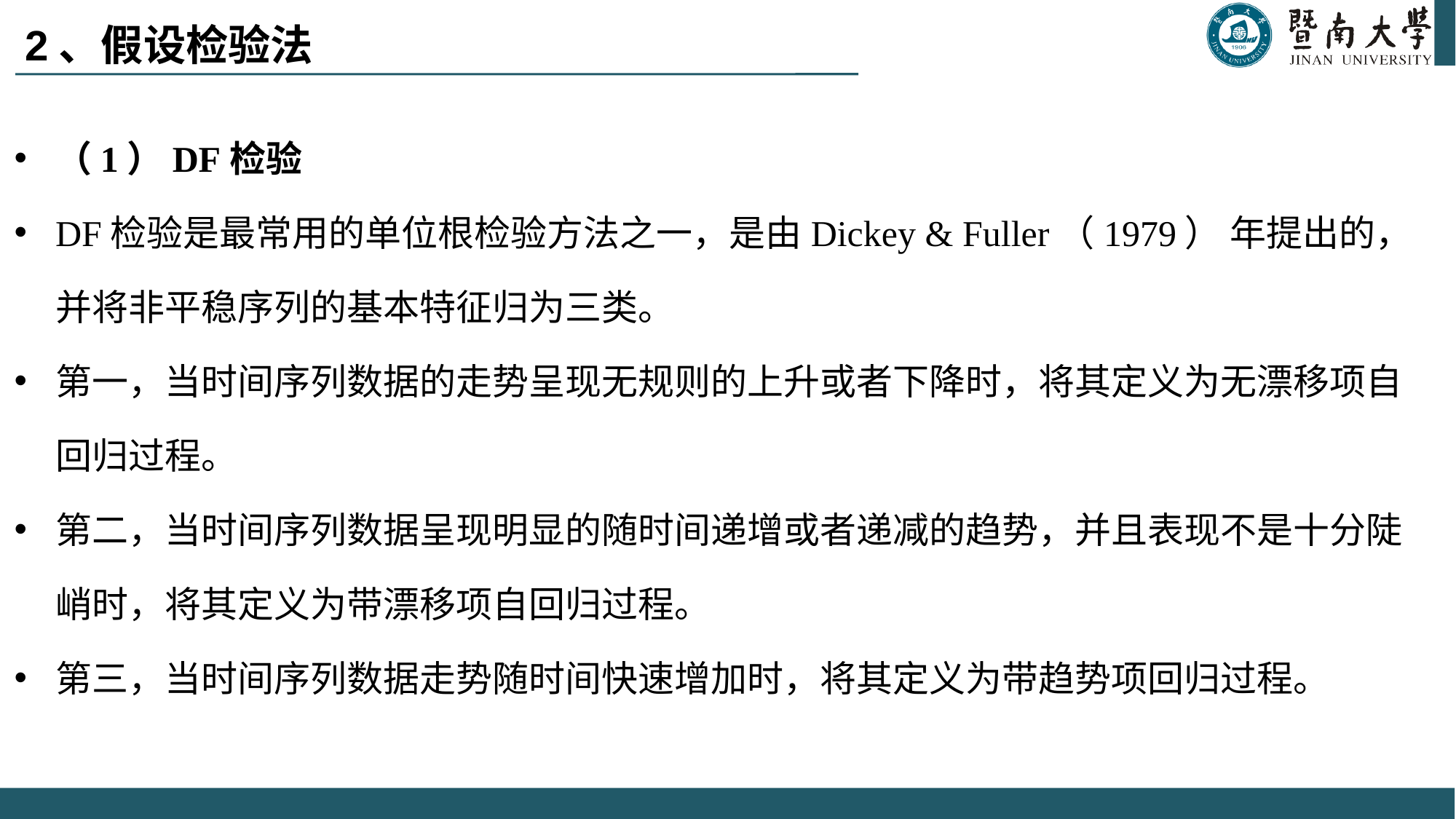

# 2、假设检验法
（1）DF检验
DF检验是最常用的单位根检验方法之一，是由Dickey & Fuller（1979） 年提出的，并将非平稳序列的基本特征归为三类。
第一，当时间序列数据的走势呈现无规则的上升或者下降时，将其定义为无漂移项自回归过程。
第二，当时间序列数据呈现明显的随时间递增或者递减的趋势，并且表现不是十分陡峭时，将其定义为带漂移项自回归过程。
第三，当时间序列数据走势随时间快速增加时，将其定义为带趋势项回归过程。